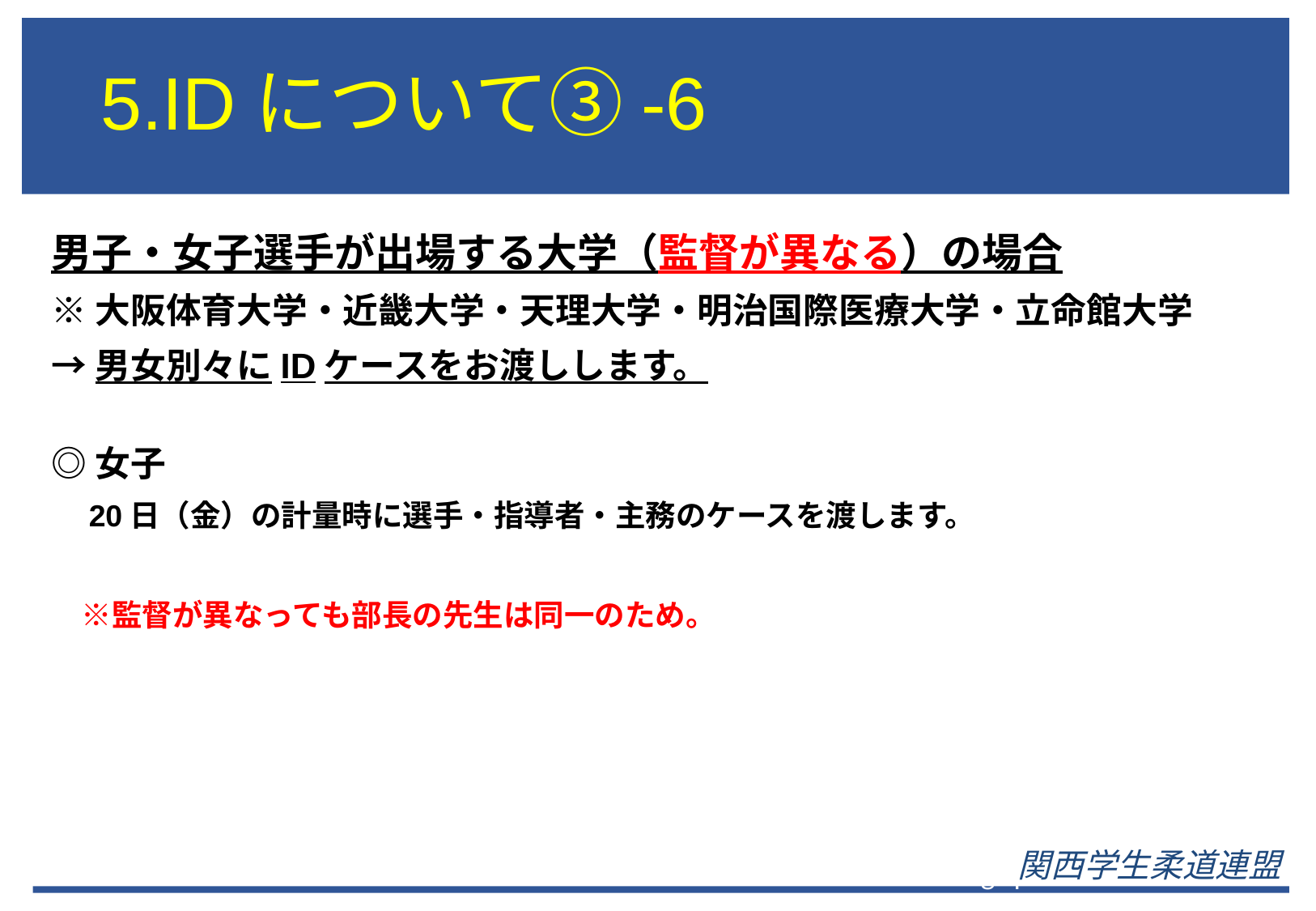

# 5.IDについて③-6

男子・女子選手が出場する大学（監督が異なる）の場合
※大阪体育大学・近畿大学・天理大学・明治国際医療大学・立命館大学
→男女別々にIDケースをお渡しします。

◎女子
　20日（金）の計量時に選手・指導者・主務のケースを渡します。

　※監督が異なっても部長の先生は同一のため。

関西学生柔道連盟